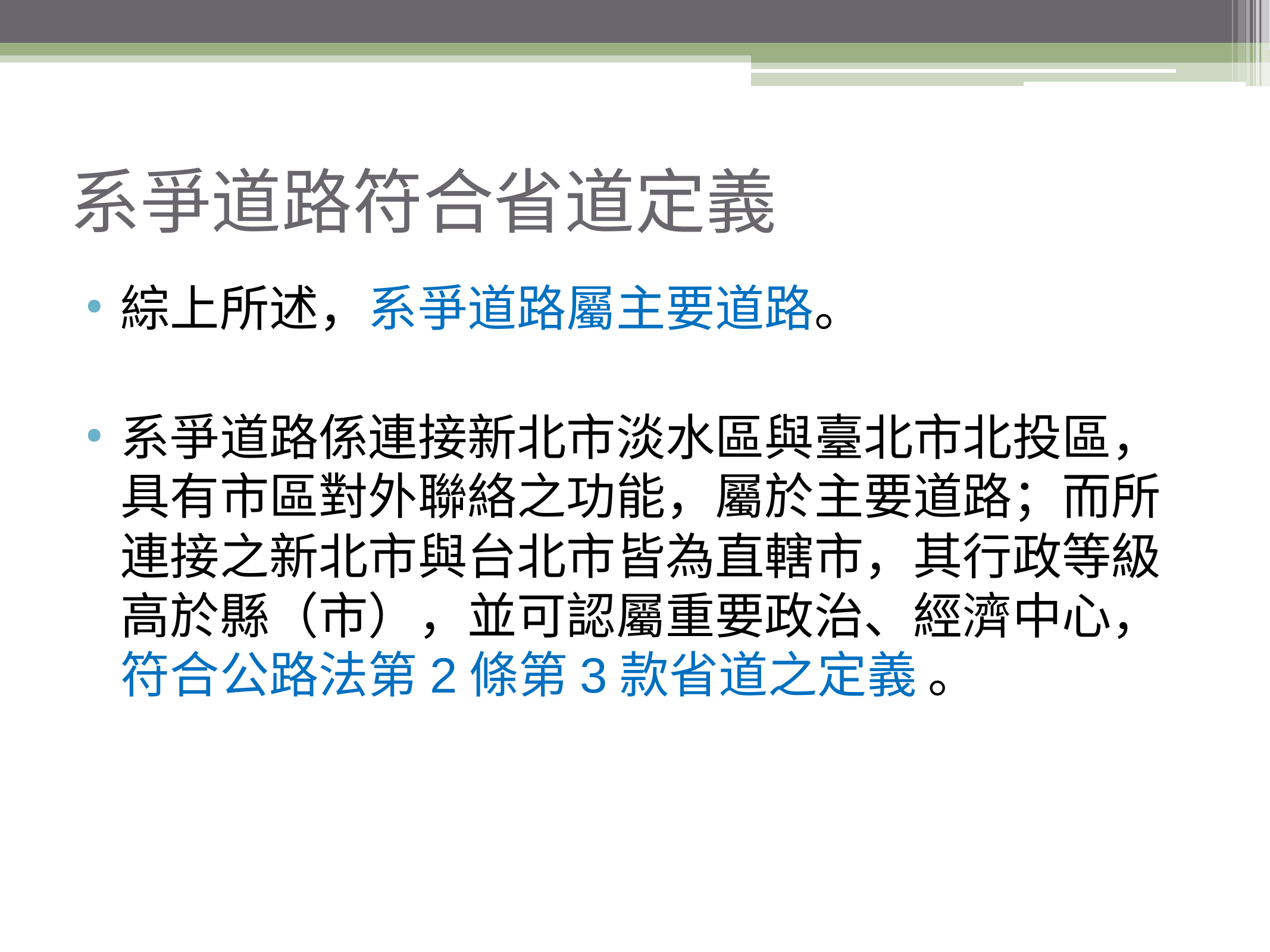

# 系爭道路符合省道定義
綜上所述，系爭道路屬主要道路。

系爭道路係連接新北市淡水區與臺北市北投區，具有市區對外聯絡之功能，屬於主要道路；而所連接之新北市與台北市皆為直轄市，其行政等級高於縣（市），並可認屬重要政治、經濟中心，符合公路法第2條第3款省道之定義 。